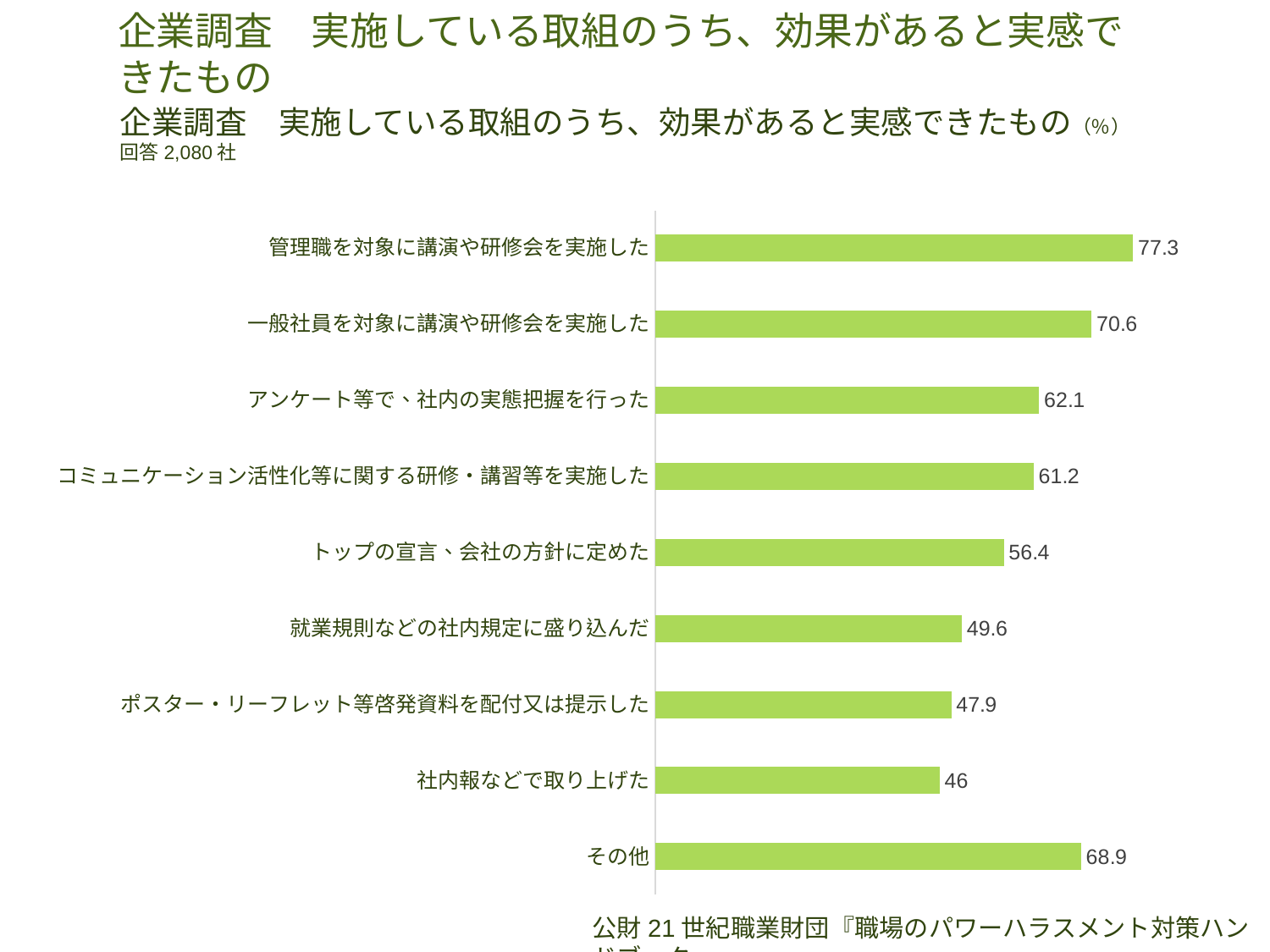

企業調査　実施している取組のうち、効果があると実感できたもの
企業調査　実施している取組のうち、効果があると実感できたもの（％）回答2,080社

### Chart

| Category | 系列 1 |
|---|---|
| その他 | 68.9 |
| 社内報などで取り上げた | 46.0 |
| ポスター・リーフレット等啓発資料を配付又は提示した | 47.9 |
| 就業規則などの社内規定に盛り込んだ | 49.6 |
| トップの宣言、会社の方針に定めた | 56.4 |
| コミュニケーション活性化等に関する研修・講習等を実施した | 61.2 |
| アンケート等で、社内の実態把握を行った | 62.1 |
| 一般社員を対象に講演や研修会を実施した | 70.6 |
| 管理職を対象に講演や研修会を実施した | 77.3 |
公財21世紀職業財団『職場のパワーハラスメント対策ハンドブック』